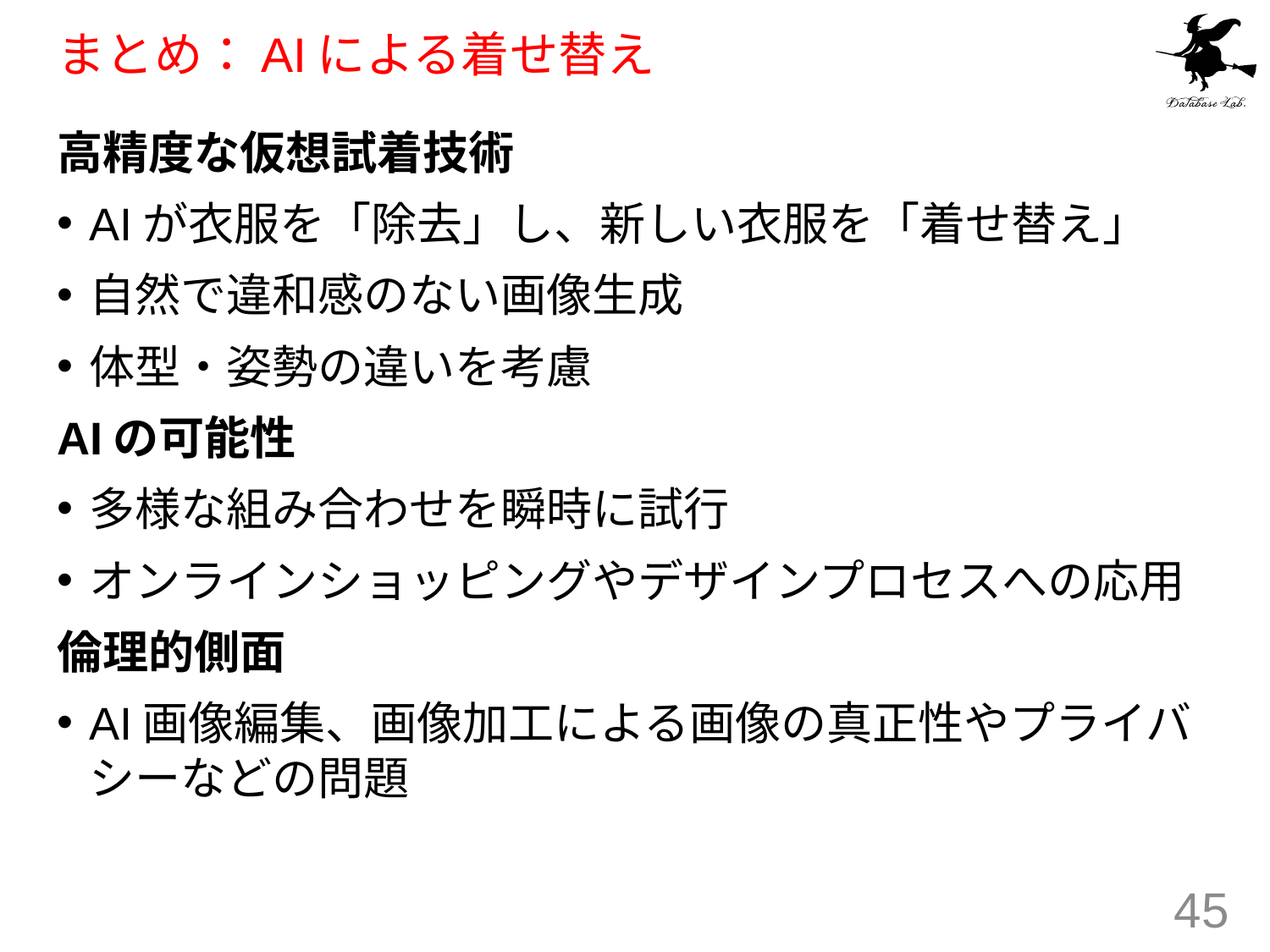

# まとめ：AIによる着せ替え
高精度な仮想試着技術
AIが衣服を「除去」し、新しい衣服を「着せ替え」
自然で違和感のない画像生成
体型・姿勢の違いを考慮
AIの可能性
多様な組み合わせを瞬時に試行
オンラインショッピングやデザインプロセスへの応用
倫理的側面
AI画像編集、画像加工による画像の真正性やプライバシーなどの問題
45